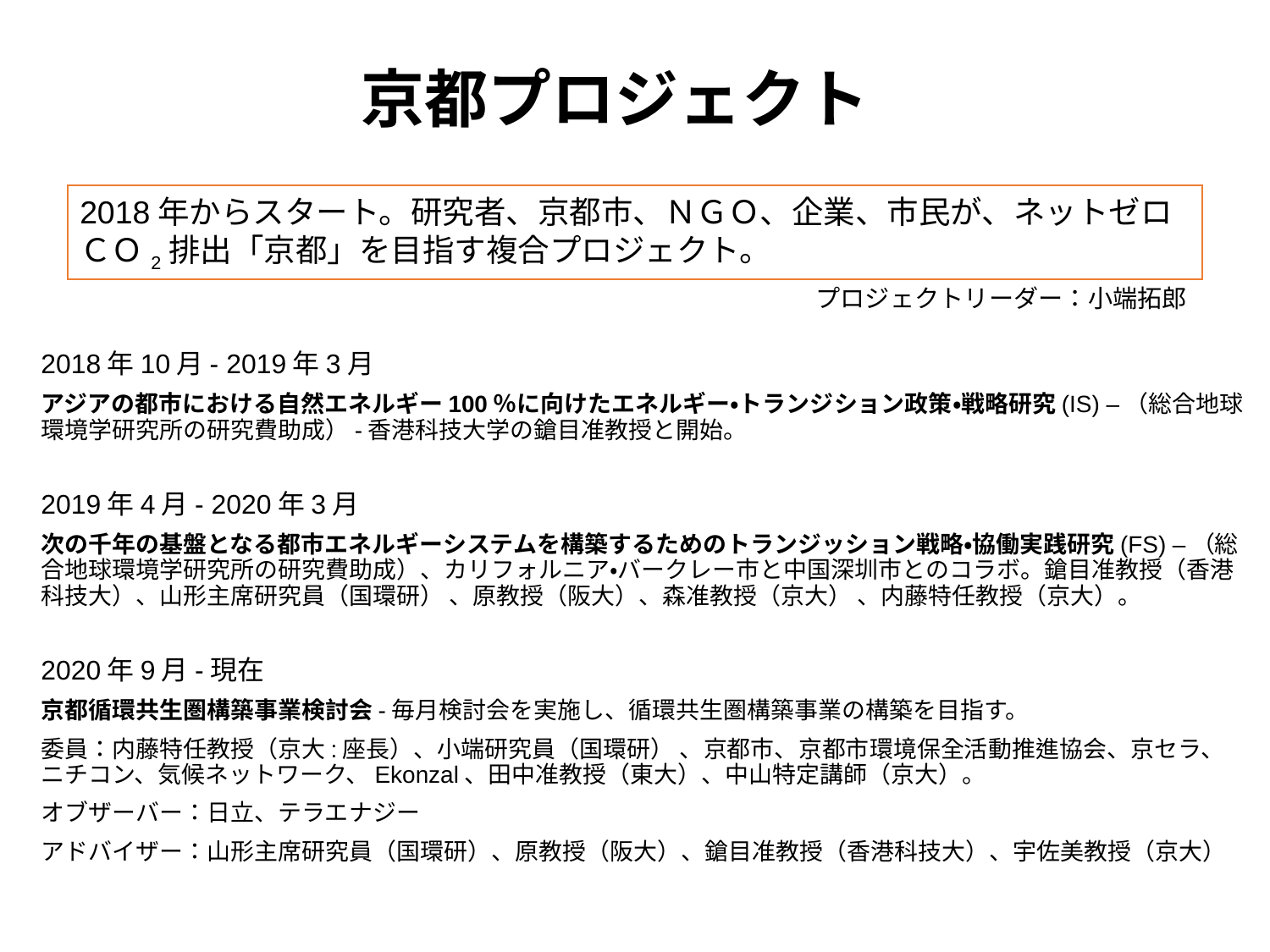

# 京都プロジェクト
2018年からスタート。研究者、京都市、ＮＧＯ、企業、市民が、ネットゼロＣＯ2排出「京都」を目指す複合プロジェクト。
プロジェクトリーダー：小端拓郎
2018年10月- 2019年3月
アジアの都市における自然エネルギー100％に向けたエネルギー・トランジション政策・戦略研究(IS) –（総合地球環境学研究所の研究費助成）-香港科技大学の鎗目准教授と開始。

2019年4月- 2020年3月
次の千年の基盤となる都市エネルギーシステムを構築するためのトランジッション戦略・協働実践研究(FS) –（総合地球環境学研究所の研究費助成）、カリフォルニア・バークレー市と中国深圳市とのコラボ。鎗目准教授（香港科技大）、山形主席研究員（国環研） 、原教授（阪大）、森准教授（京大） 、内藤特任教授（京大）。

2020年9月-現在
京都循環共生圏構築事業検討会-毎月検討会を実施し、循環共生圏構築事業の構築を目指す。
委員：内藤特任教授（京大:座長）、小端研究員（国環研） 、京都市、京都市環境保全活動推進協会、京セラ、ニチコン、気候ネットワーク、Ekonzal、田中准教授（東大）、中山特定講師（京大）。
オブザーバー：日立、テラエナジー
アドバイザー：山形主席研究員（国環研）、原教授（阪大）、鎗目准教授（香港科技大）、宇佐美教授（京大）